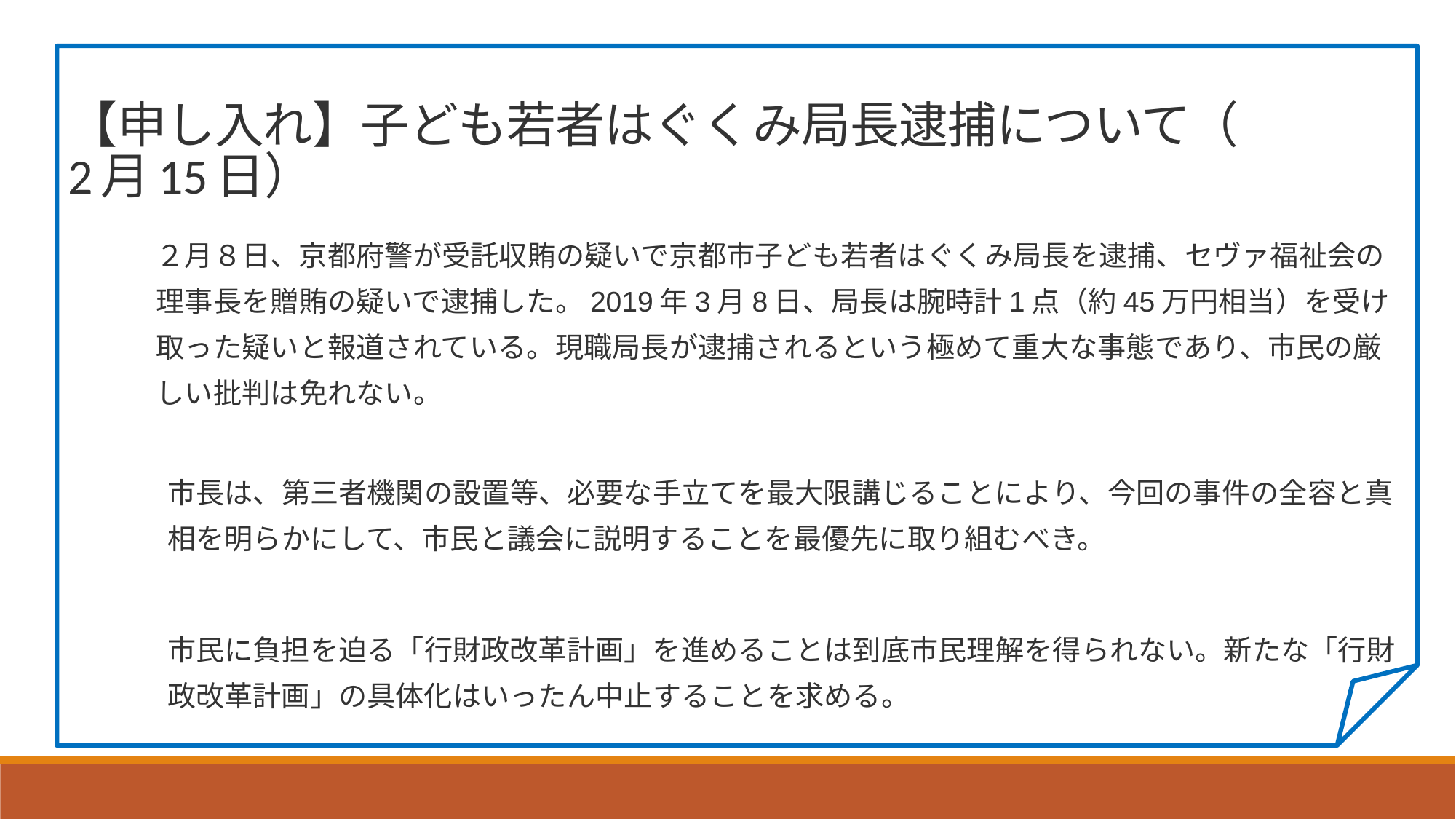

【申し入れ】子ども若者はぐくみ局長逮捕について（ 2月15日）
２月８日、京都府警が受託収賄の疑いで京都市子ども若者はぐくみ局長を逮捕、セヴァ福祉会の理事長を贈賄の疑いで逮捕した。2019年3月8日、局長は腕時計1点（約45万円相当）を受け取った疑いと報道されている。現職局長が逮捕されるという極めて重大な事態であり、市民の厳しい批判は免れない。
市長は、第三者機関の設置等、必要な手立てを最大限講じることにより、今回の事件の全容と真相を明らかにして、市民と議会に説明することを最優先に取り組むべき。
市民に負担を迫る「行財政改革計画」を進めることは到底市民理解を得られない。新たな「行財政改革計画」の具体化はいったん中止することを求める。